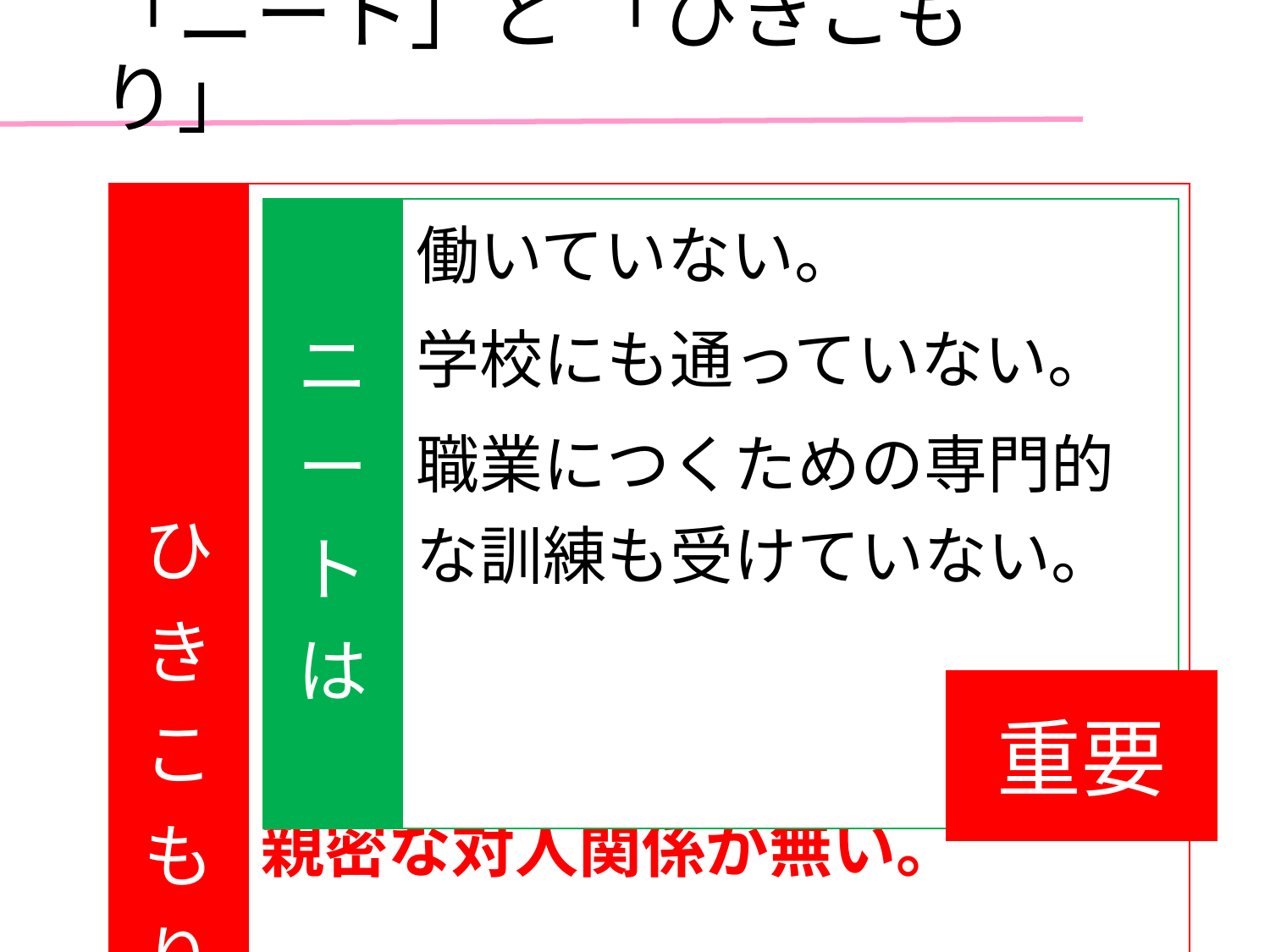

# 「ニート」と 「ひきこもり」
| ひきこもりは |  |  |
| --- | --- | --- |
|  | ＋ |  |
|  | 自宅にひきこもっている。 |  |
|  | 親密な対人関係が無い。 |  |
| ニートは | 働いていない。 |
| --- | --- |
|  | 学校にも通っていない。 |
|  | 職業につくための専門的な訓練も受けていない。 |
重要